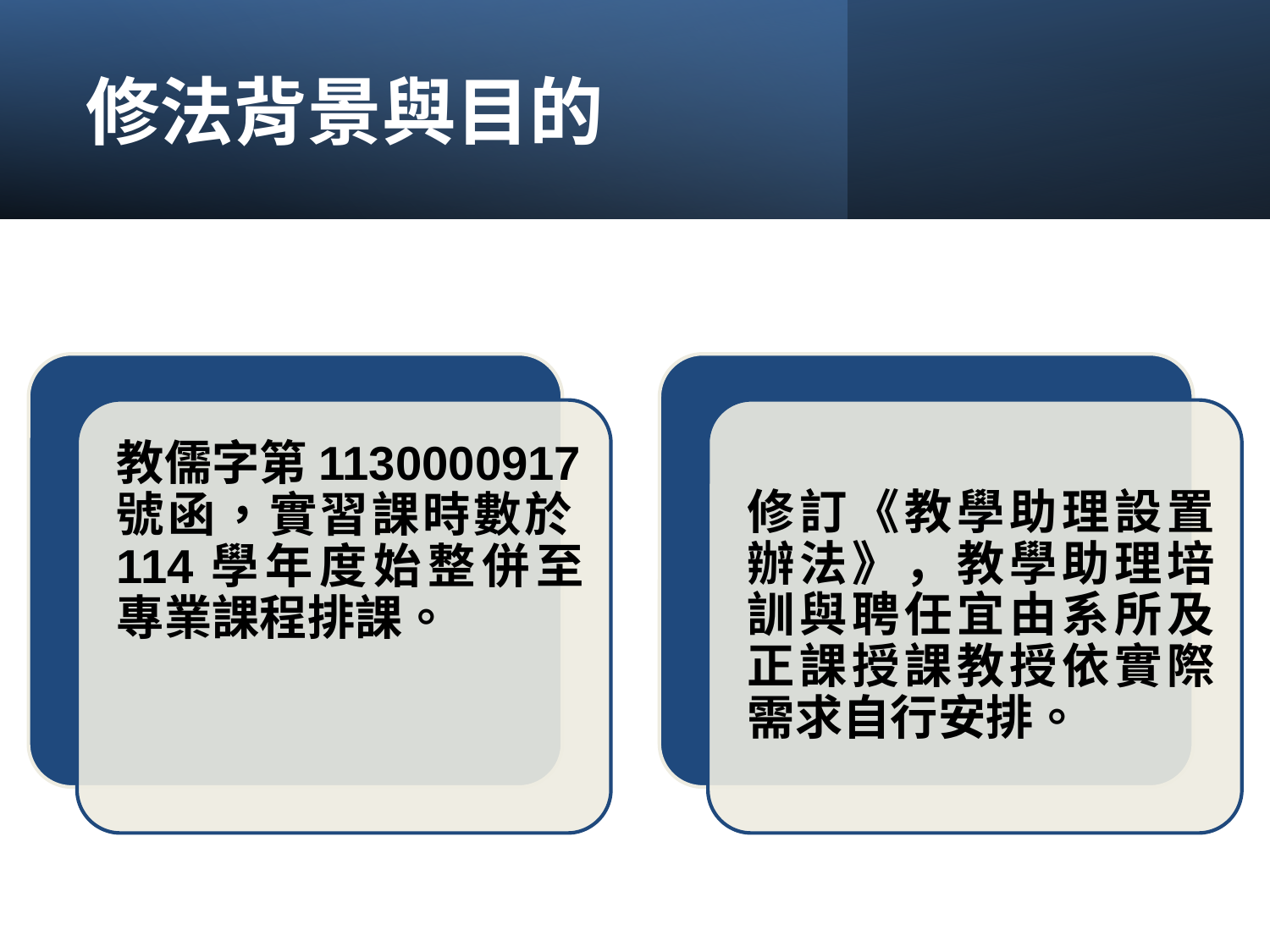

# 修法背景與目的
教儒字第1130000917號函，實習課時數於114學年度始整併至專業課程排課。
修訂《教學助理設置辦法》，教學助理培訓與聘任宜由系所及正課授課教授依實際需求自行安排。